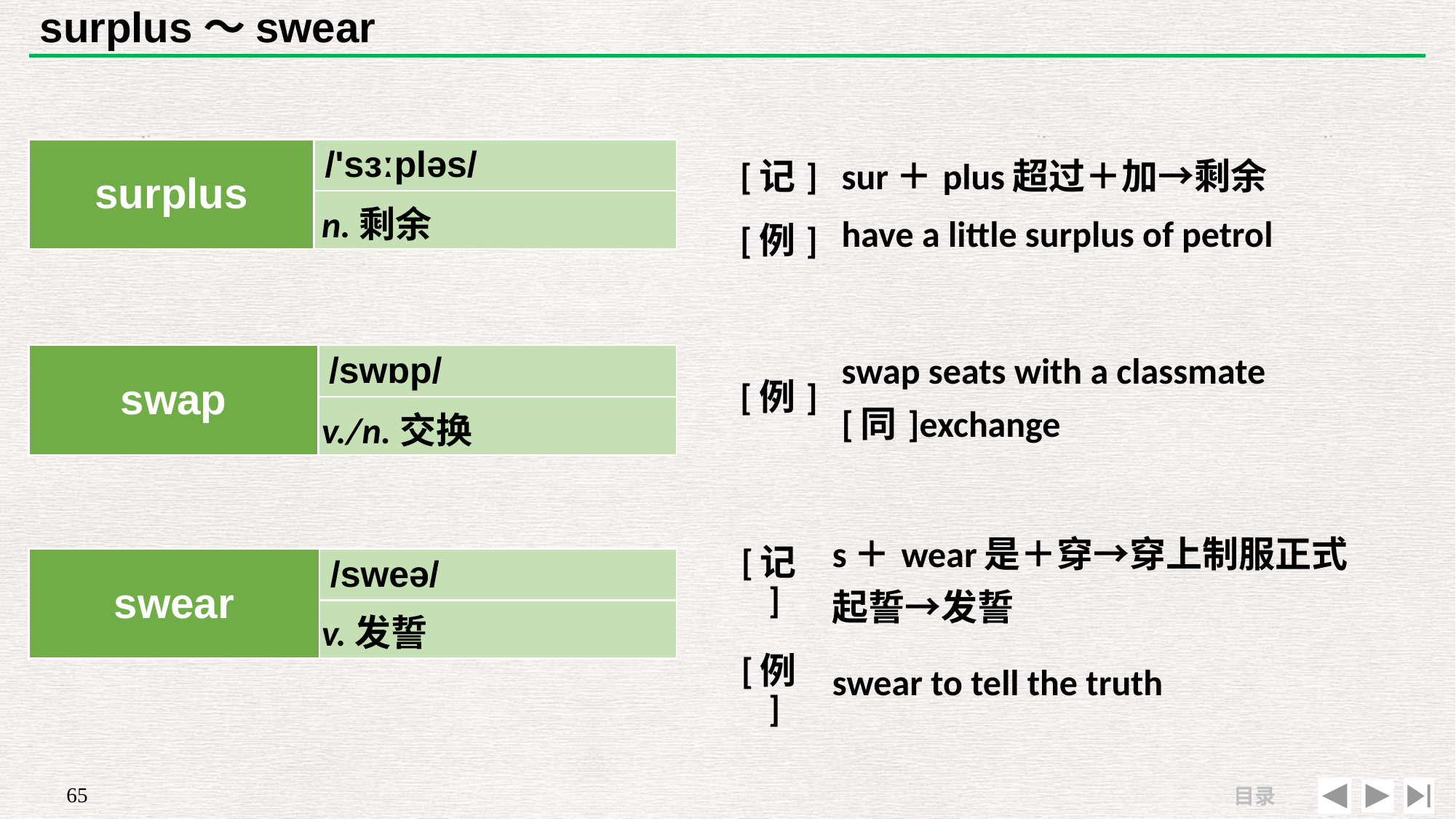

# surplus～swear

| surplus | /'sɜːpləs/ |
| --- | --- |
|  |  |
| [记] | sur＋plus超过＋加→剩余 |
| --- | --- |
| [例] | have a little surplus of petrol |
n.剩余
|  |  |
| --- | --- |
| [例] | swap seats with a classmate　[同]exchange |
| swap | /swɒp/ |
| --- | --- |
|  |  |
v./n.交换
| [记] | s＋wear是＋穿→穿上制服正式 起誓→发誓 |
| --- | --- |
| [例] | swear to tell the truth |
| swear | /sweə/ |
| --- | --- |
|  |  |
v.发誓